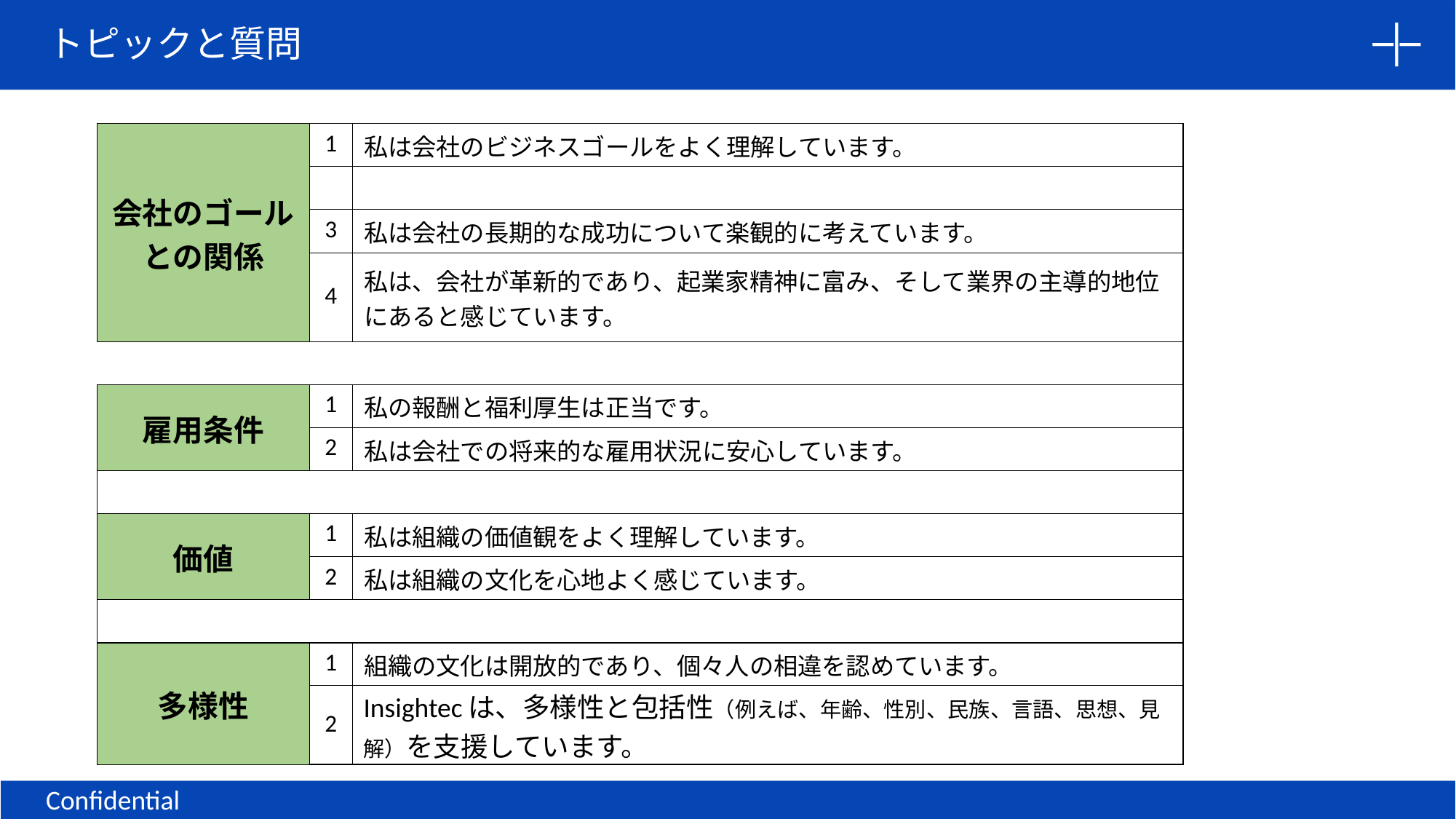

トピックと質問
| 会社のゴールとの関係 | 1 | 私は会社のビジネスゴールをよく理解しています。 |
| --- | --- | --- |
|  |  |  |
|  | 3 | 私は会社の長期的な成功について楽観的に考えています。 |
|  | 4 | 私は、会社が革新的であり、起業家精神に富み、そして業界の主導的地位にあると感じています。 |
|  |  |  |
| 雇用条件 | 1 | 私の報酬と福利厚生は正当です。 |
|  | 2 | 私は会社での将来的な雇用状況に安心しています。 |
|  |  |  |
| 価値 | 1 | 私は組織の価値観をよく理解しています。 |
|  | 2 | 私は組織の文化を心地よく感じています。 |
|  |  |  |
| 多様性 | 1 | 組織の文化は開放的であり、個々人の相違を認めています。 |
|  | 2 | Insightecは、多様性と包括性（例えば、年齢、性別、民族、言語、思想、見解）を支援しています。 |